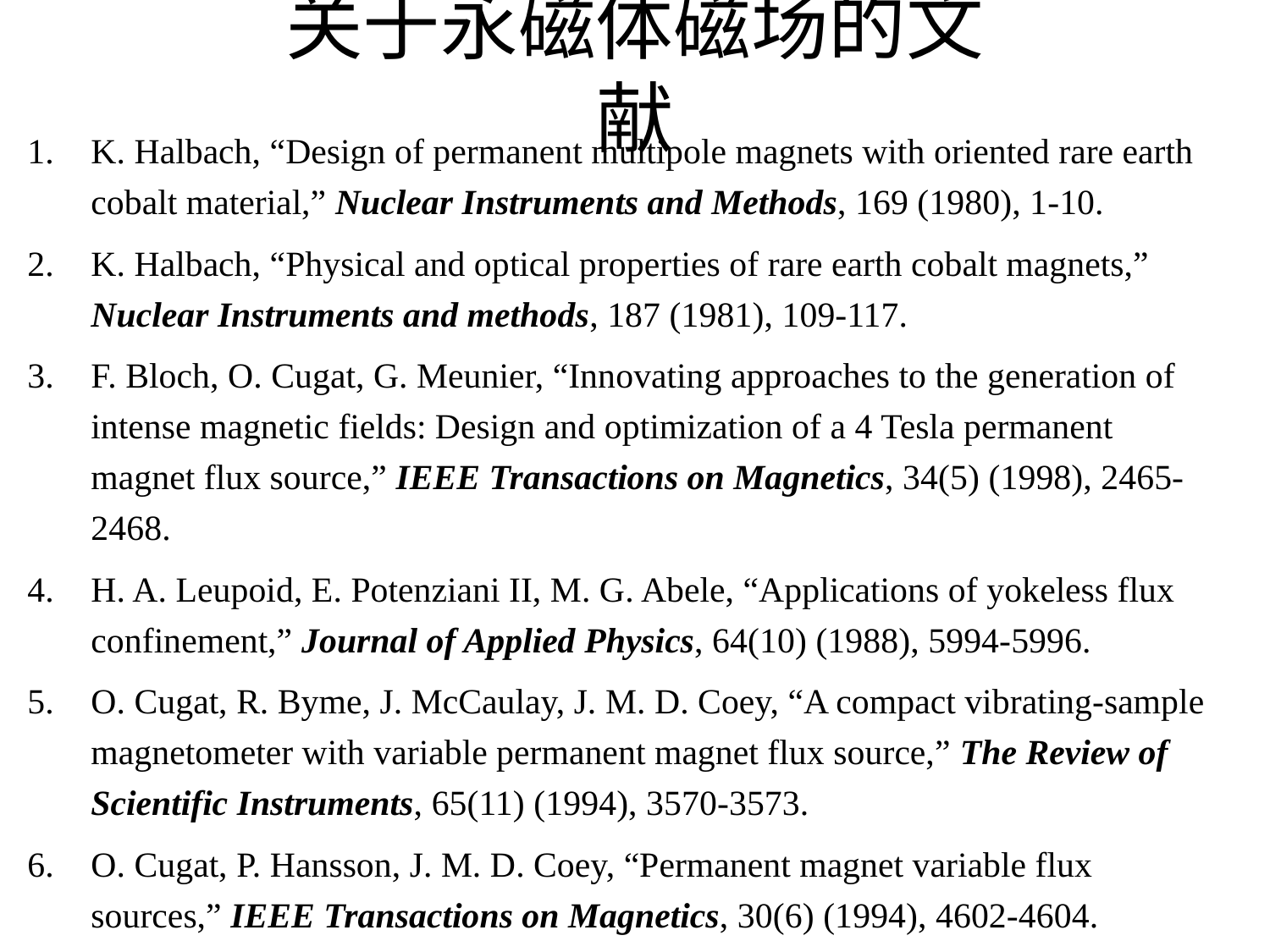

# 关于永磁体磁场的文献
K. Halbach, “Design of permanent multipole magnets with oriented rare earth cobalt material,” Nuclear Instruments and Methods, 169 (1980), 1-10.
K. Halbach, “Physical and optical properties of rare earth cobalt magnets,” Nuclear Instruments and methods, 187 (1981), 109-117.
F. Bloch, O. Cugat, G. Meunier, “Innovating approaches to the generation of intense magnetic fields: Design and optimization of a 4 Tesla permanent magnet flux source,” IEEE Transactions on Magnetics, 34(5) (1998), 2465-2468.
H. A. Leupoid, E. Potenziani II, M. G. Abele, “Applications of yokeless flux confinement,” Journal of Applied Physics, 64(10) (1988), 5994-5996.
O. Cugat, R. Byme, J. McCaulay, J. M. D. Coey, “A compact vibrating-sample magnetometer with variable permanent magnet flux source,” The Review of Scientific Instruments, 65(11) (1994), 3570-3573.
O. Cugat, P. Hansson, J. M. D. Coey, “Permanent magnet variable flux sources,” IEEE Transactions on Magnetics, 30(6) (1994), 4602-4604.